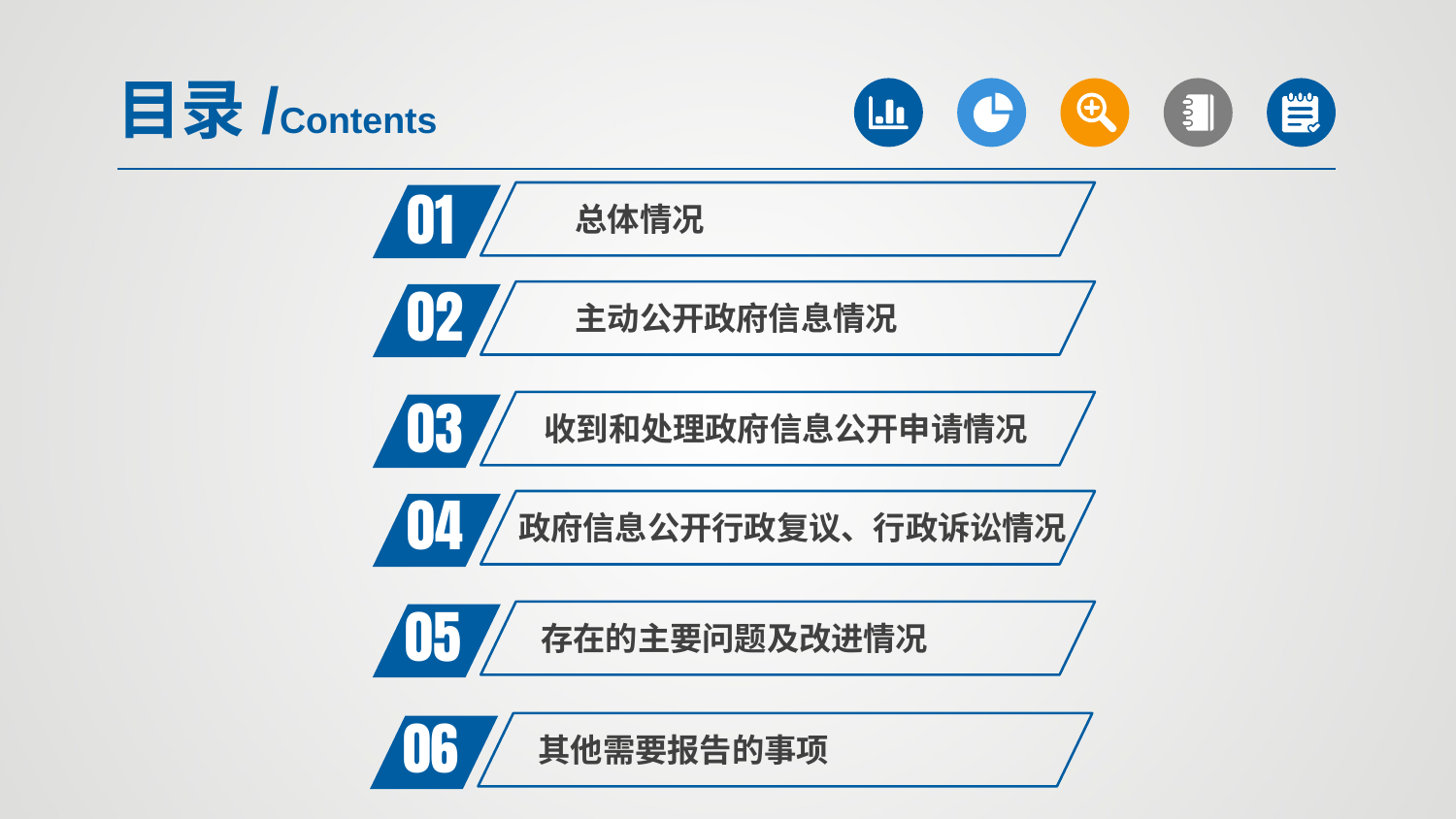

目录/Contents

01

总体情况
02

主动公开政府信息情况
03

  收到和处理政府信息公开申请情况
04

政府信息公开行政复议、行政诉讼情况
05

存在的主要问题及改进情况
06

其他需要报告的事项